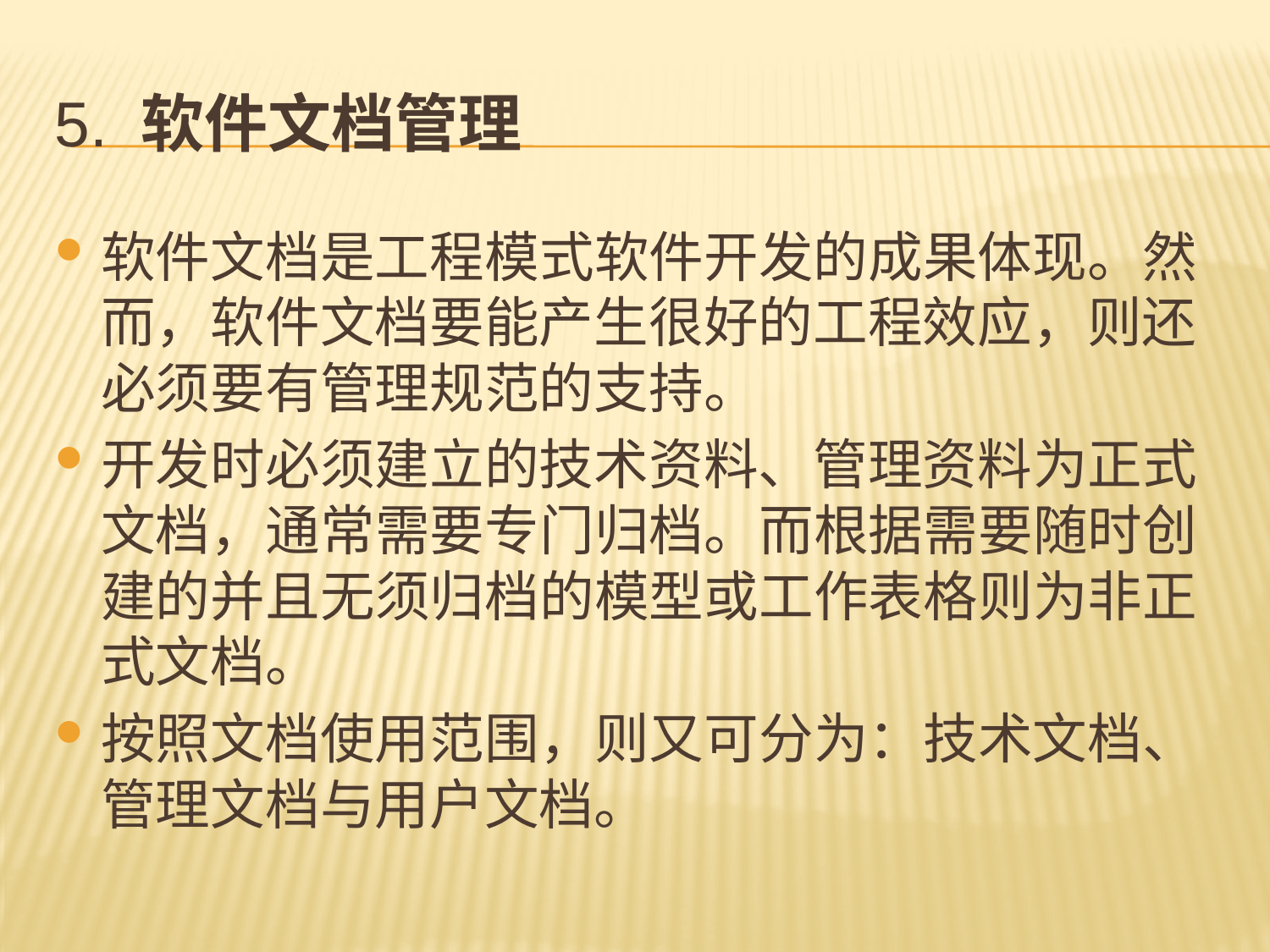

# 5. 软件文档管理
软件文档是工程模式软件开发的成果体现。然而，软件文档要能产生很好的工程效应，则还必须要有管理规范的支持。
开发时必须建立的技术资料、管理资料为正式文档，通常需要专门归档。而根据需要随时创建的并且无须归档的模型或工作表格则为非正式文档。
按照文档使用范围，则又可分为：技术文档、管理文档与用户文档。